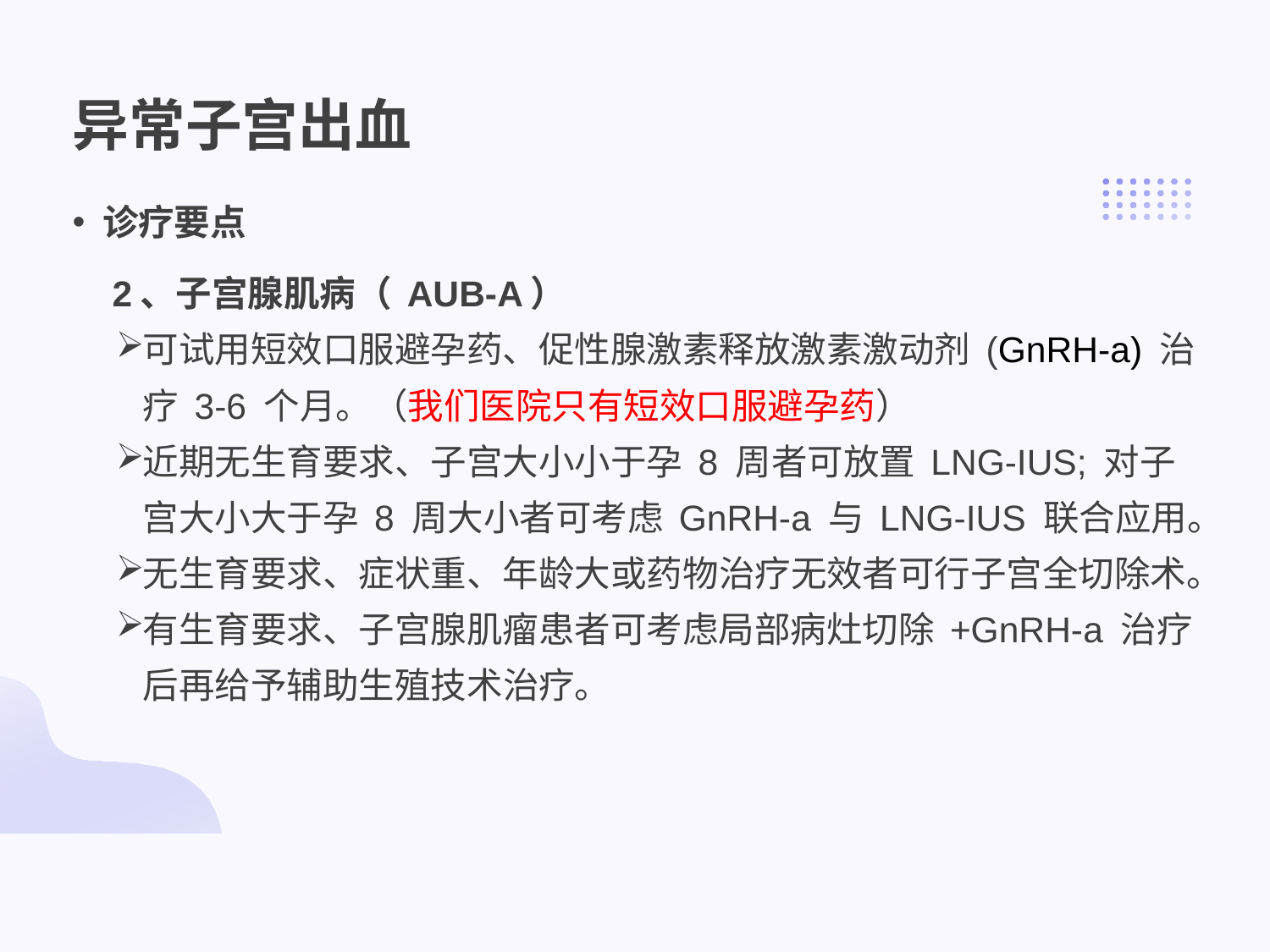

# 异常子宫出血
诊疗要点
    2、子宫腺肌病（ AUB-A）
可试用短效口服避孕药、促性腺激素释放激素激动剂 (GnRH-a) 治疗 3-6 个月。（我们医院只有短效口服避孕药）
近期无生育要求、子宫大小小于孕 8 周者可放置 LNG-IUS; 对子宫大小大于孕 8 周大小者可考虑 GnRH-a 与 LNG-IUS 联合应用。
无生育要求、症状重、年龄大或药物治疗无效者可行子宫全切除术。
有生育要求、子宫腺肌瘤患者可考虑局部病灶切除 +GnRH-a 治疗后再给予辅助生殖技术治疗。